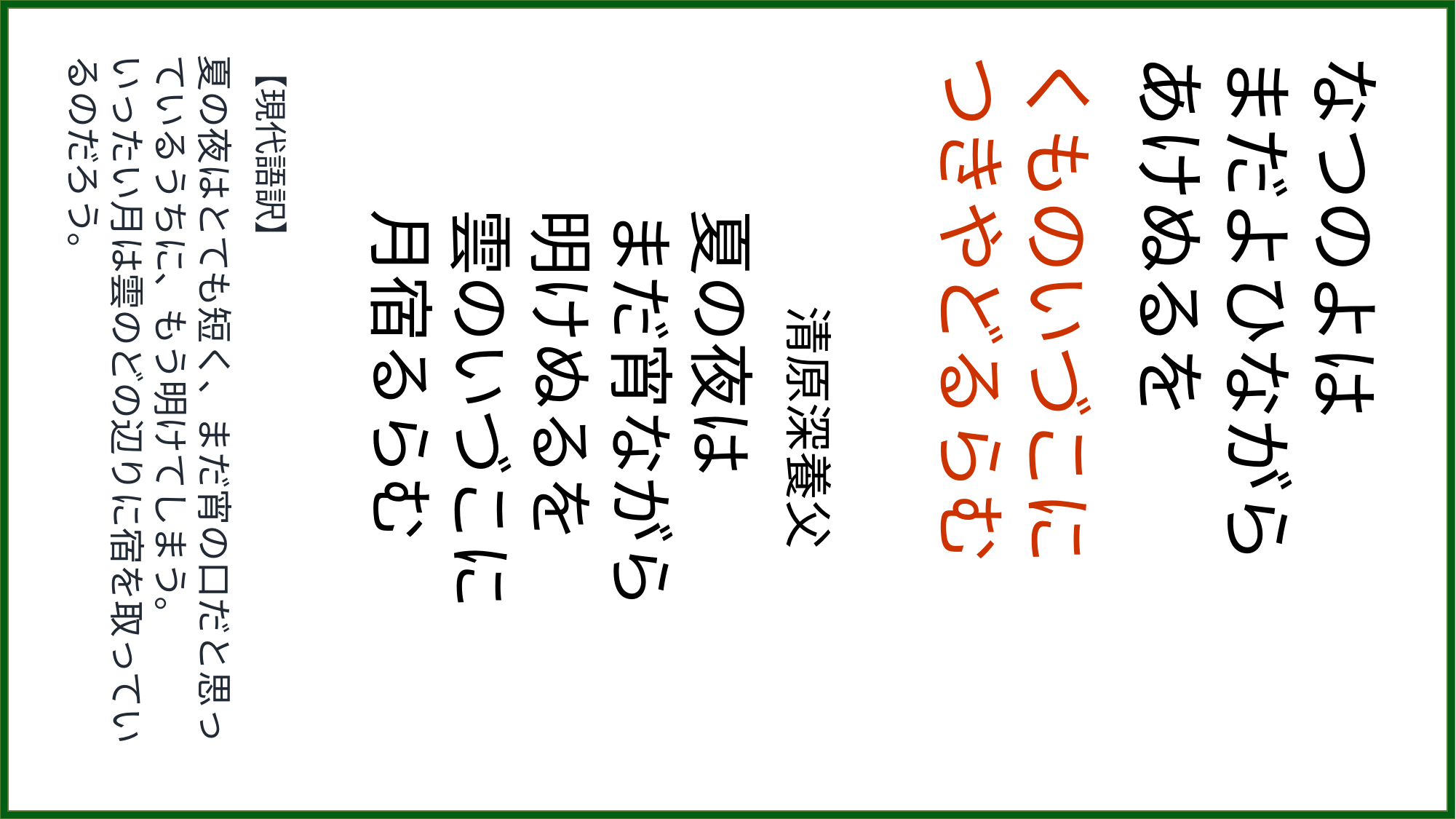

【現代語訳】

夏の夜はとても短く、まだ宵の口だと思っているうちに、もう明けてしまう。
いったい月は雲のどの辺りに宿を取っているのだろう。
　　清原深養父

夏の夜は
まだ宵ながら
明けぬるを
雲のいづこに
月宿るらむ
くものいづこに
つきやどるらむ
なつのよは
まだよひながら
あけぬるを